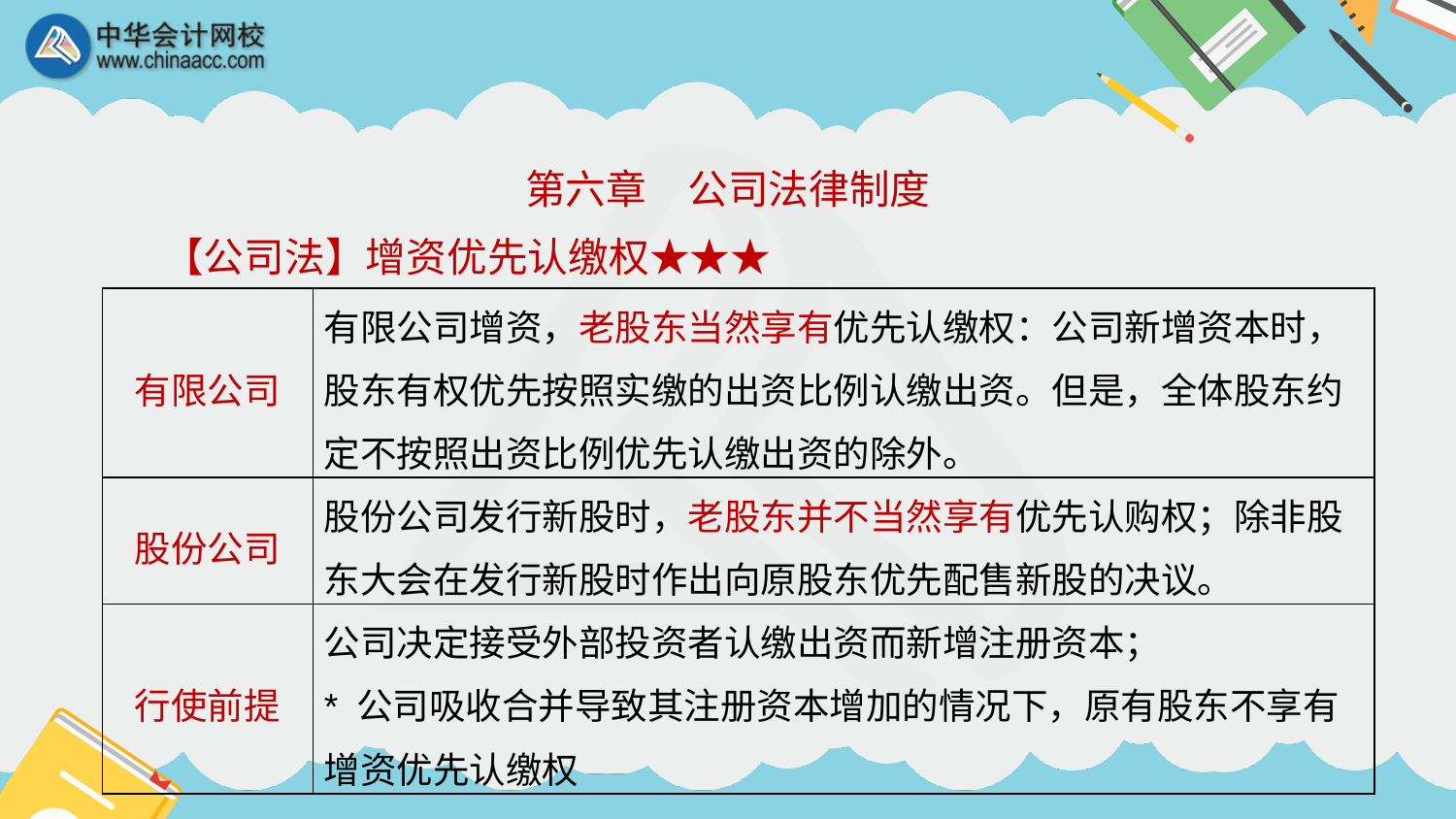

第六章　公司法律制度
【公司法】增资优先认缴权★★★

| 有限公司 | 有限公司增资，老股东当然享有优先认缴权：公司新增资本时，股东有权优先按照实缴的出资比例认缴出资。但是，全体股东约定不按照出资比例优先认缴出资的除外。 |
| --- | --- |
| 股份公司 | 股份公司发行新股时，老股东并不当然享有优先认购权；除非股东大会在发行新股时作出向原股东优先配售新股的决议。 |
| 行使前提 | 公司决定接受外部投资者认缴出资而新增注册资本； \* 公司吸收合并导致其注册资本增加的情况下，原有股东不享有增资优先认缴权 |